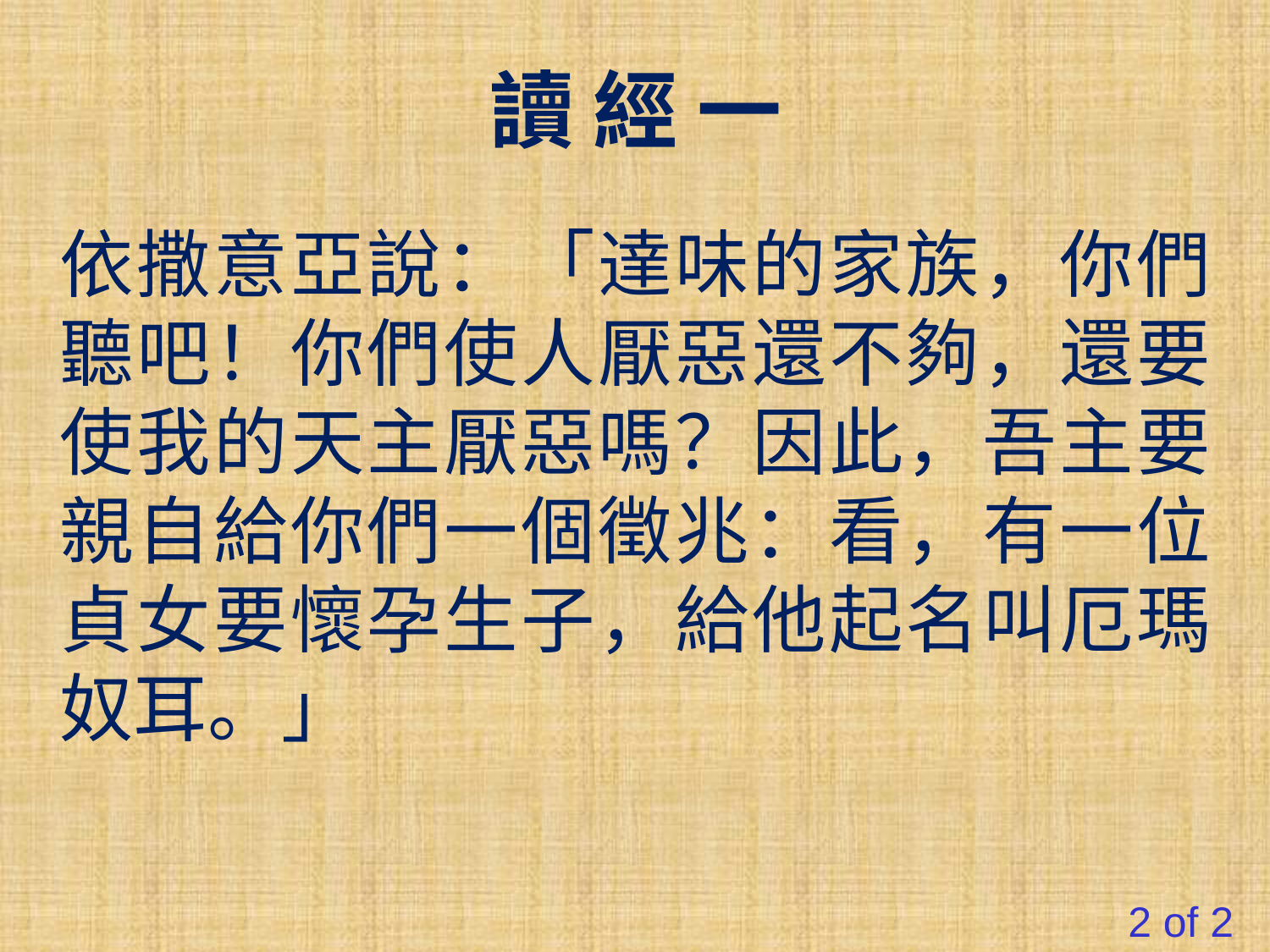

讀 經 一

依撒意亞說：「達味的家族，你們聽吧！你們使人厭惡還不夠，還要使我的天主厭惡嗎？因此，吾主要親自給你們一個徵兆：看，有一位貞女要懷孕生子，給他起名叫厄瑪奴耳。」
#
2 of 2